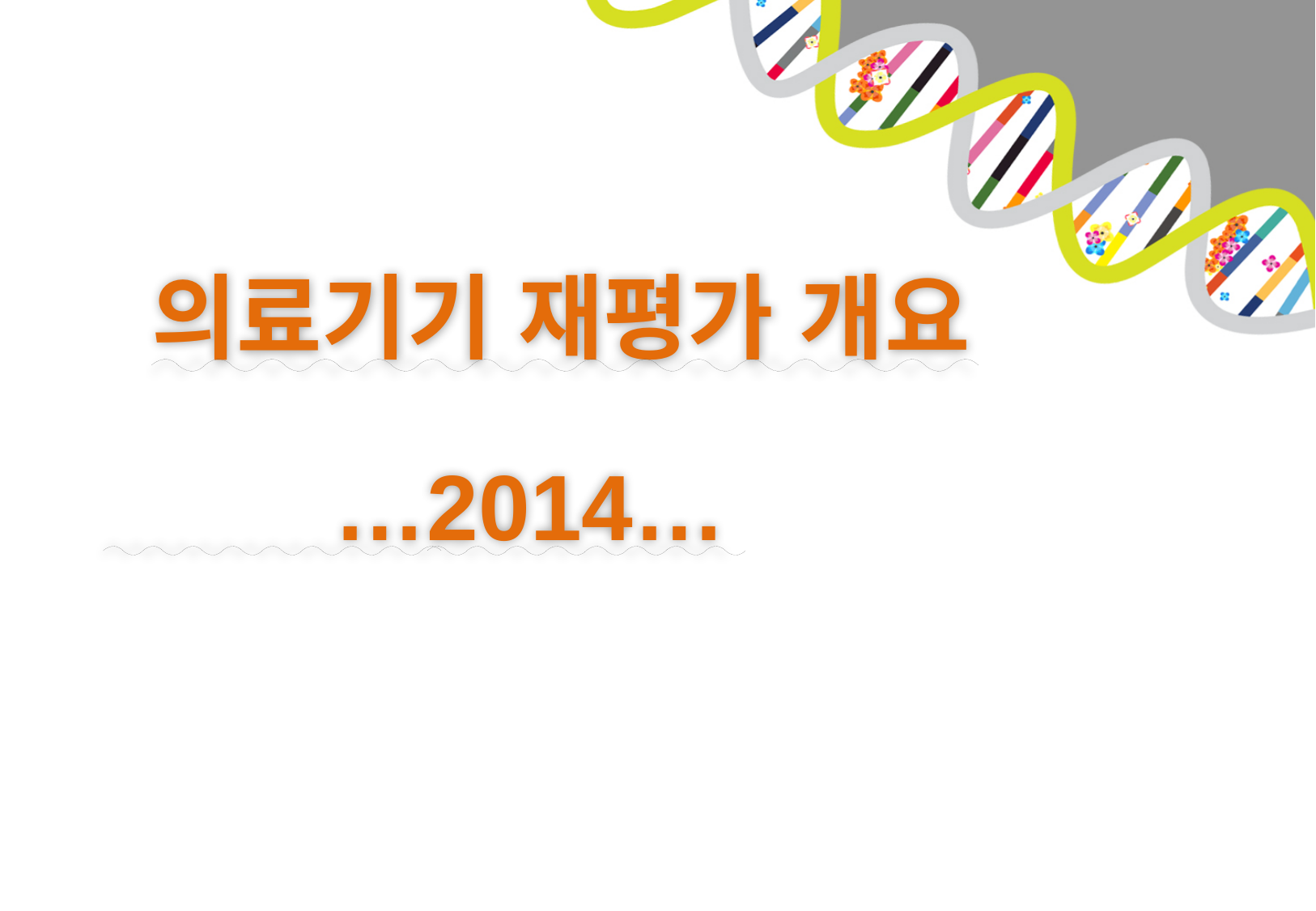

의료기기 재평가 개요
         …2014…
홈페이지 주소 / 기업명 삽입